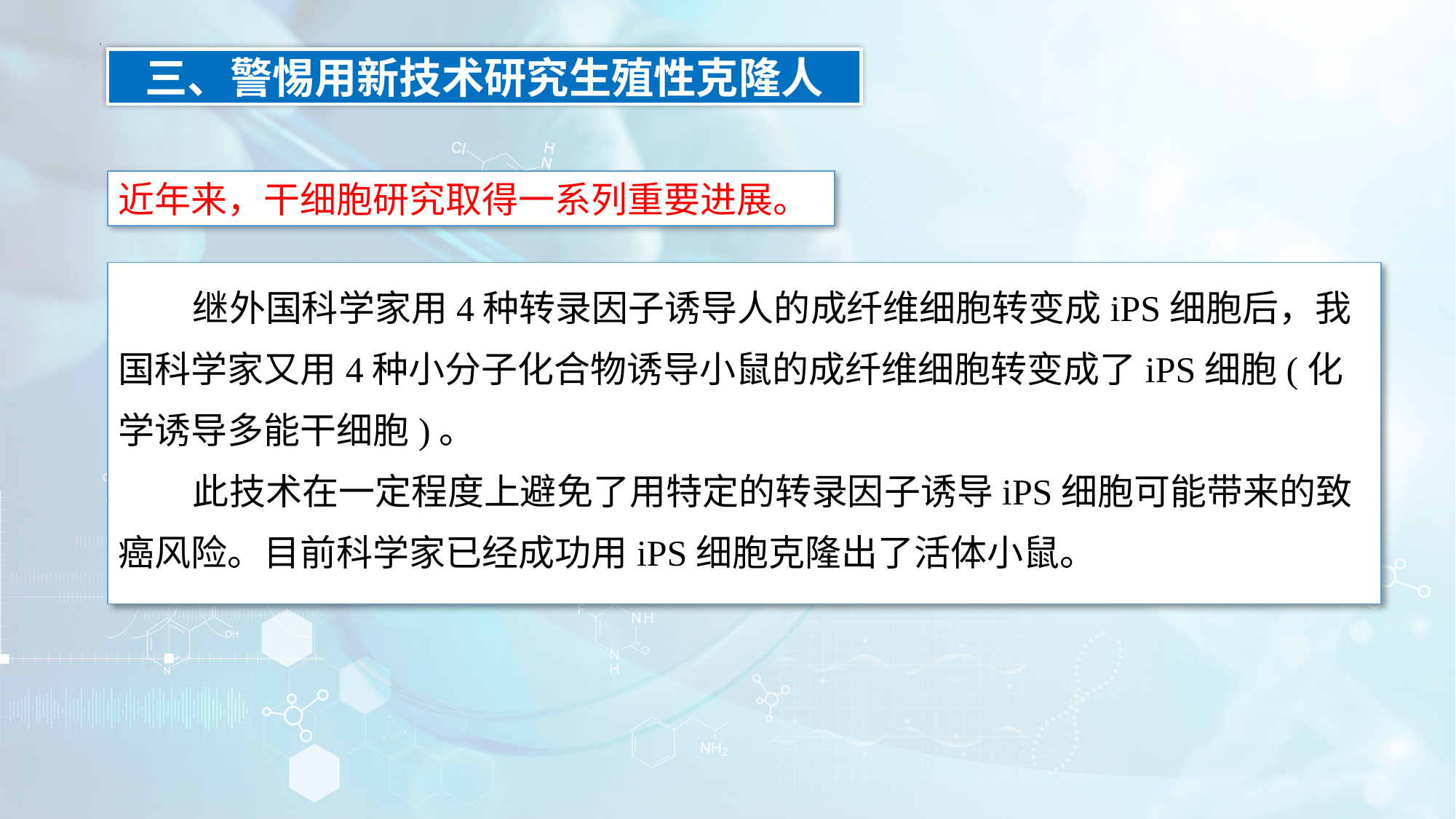

三、警惕用新技术研究生殖性克隆人
近年来，干细胞研究取得一系列重要进展。
        继外国科学家用4种转录因子诱导人的成纤维细胞转变成iPS细胞后，我国科学家又用4种小分子化合物诱导小鼠的成纤维细胞转变成了iPS细胞(化学诱导多能干细胞)。
        此技术在一定程度上避免了用特定的转录因子诱导iPS细胞可能带来的致癌风险。目前科学家已经成功用iPS细胞克隆出了活体小鼠。